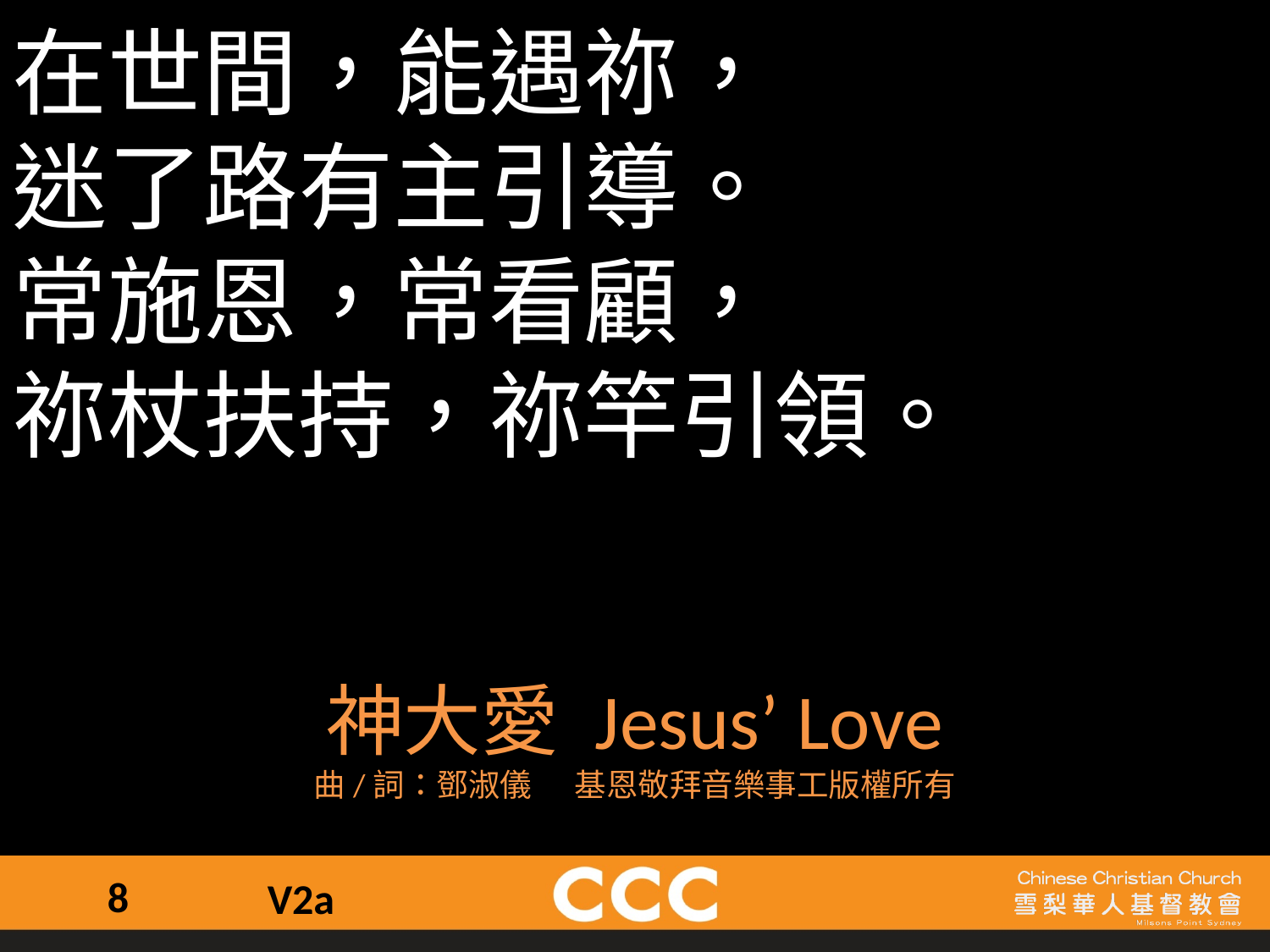

在世間，能遇祢，
迷了路有主引導。
常施恩，常看顧，
祢杖扶持，祢竿引領。
神大愛 Jesus’ Love
曲/詞：鄧淑儀 	 基恩敬拜音樂事工版權所有

8
V2a